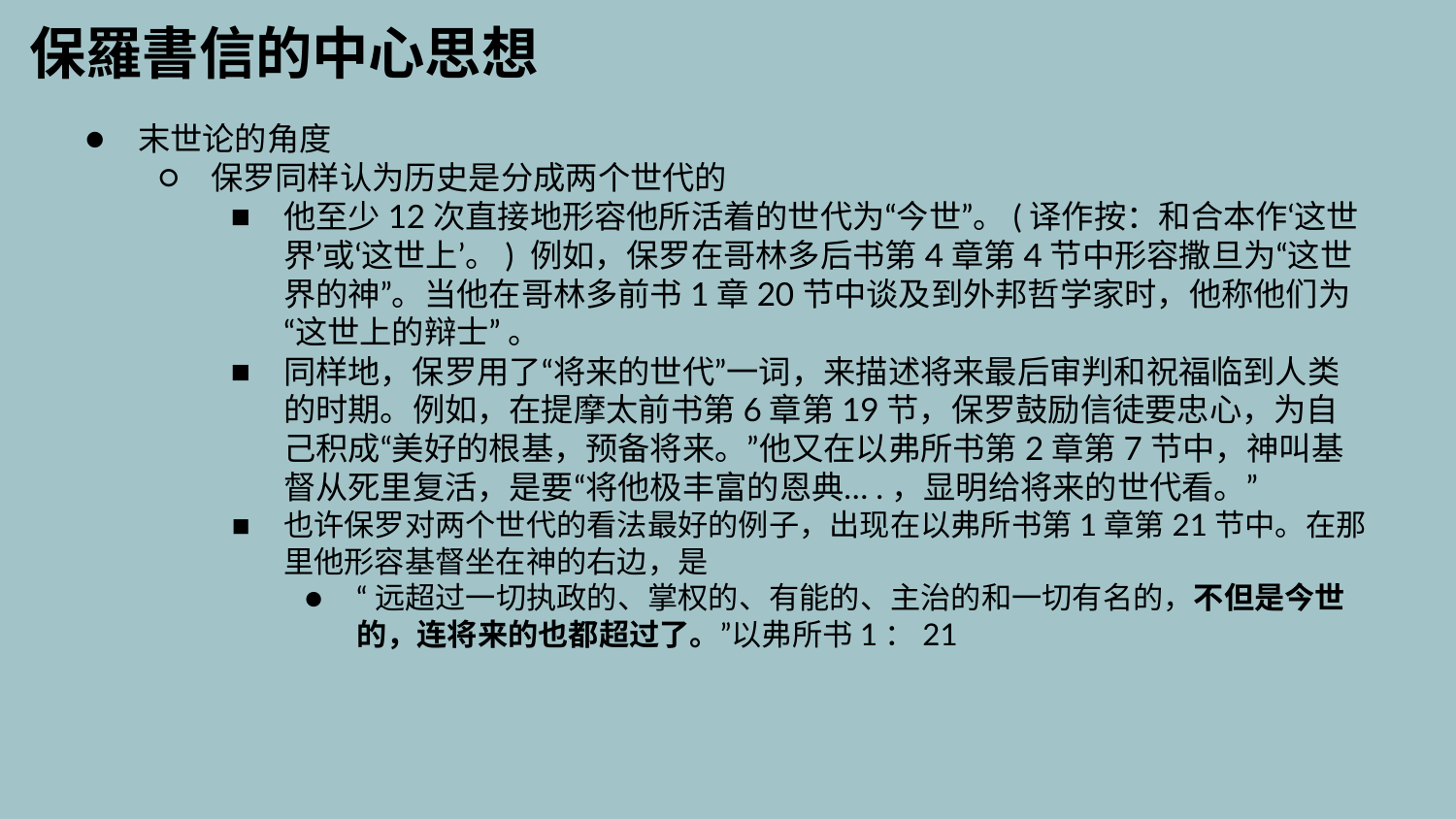

保羅書信的中心思想

末世论的角度
保罗同样认为历史是分成两个世代的
他至少12次直接地形容他所活着的世代为“今世”。(译作按：和合本作‘这世界’或‘这世上’。) 例如，保罗在哥林多后书第4章第4节中形容撒旦为“这世界的神”。当他在哥林多前书1章20节中谈及到外邦哲学家时，他称他们为“这世上的辩士” 。
同样地，保罗用了“将来的世代”一词，来描述将来最后审判和祝福临到人类的时期。例如，在提摩太前书第6章第19节，保罗鼓励信徒要忠心，为自己积成“美好的根基，预备将来。”他又在以弗所书第2章第7节中，神叫基督从死里复活，是要“将他极丰富的恩典….，显明给将来的世代看。”
也许保罗对两个世代的看法最好的例子，出现在以弗所书第1章第21节中。在那里他形容基督坐在神的右边，是
“远超过一切执政的、掌权的、有能的、主治的和一切有名的，不但是今世的，连将来的也都超过了。”以弗所书1：21